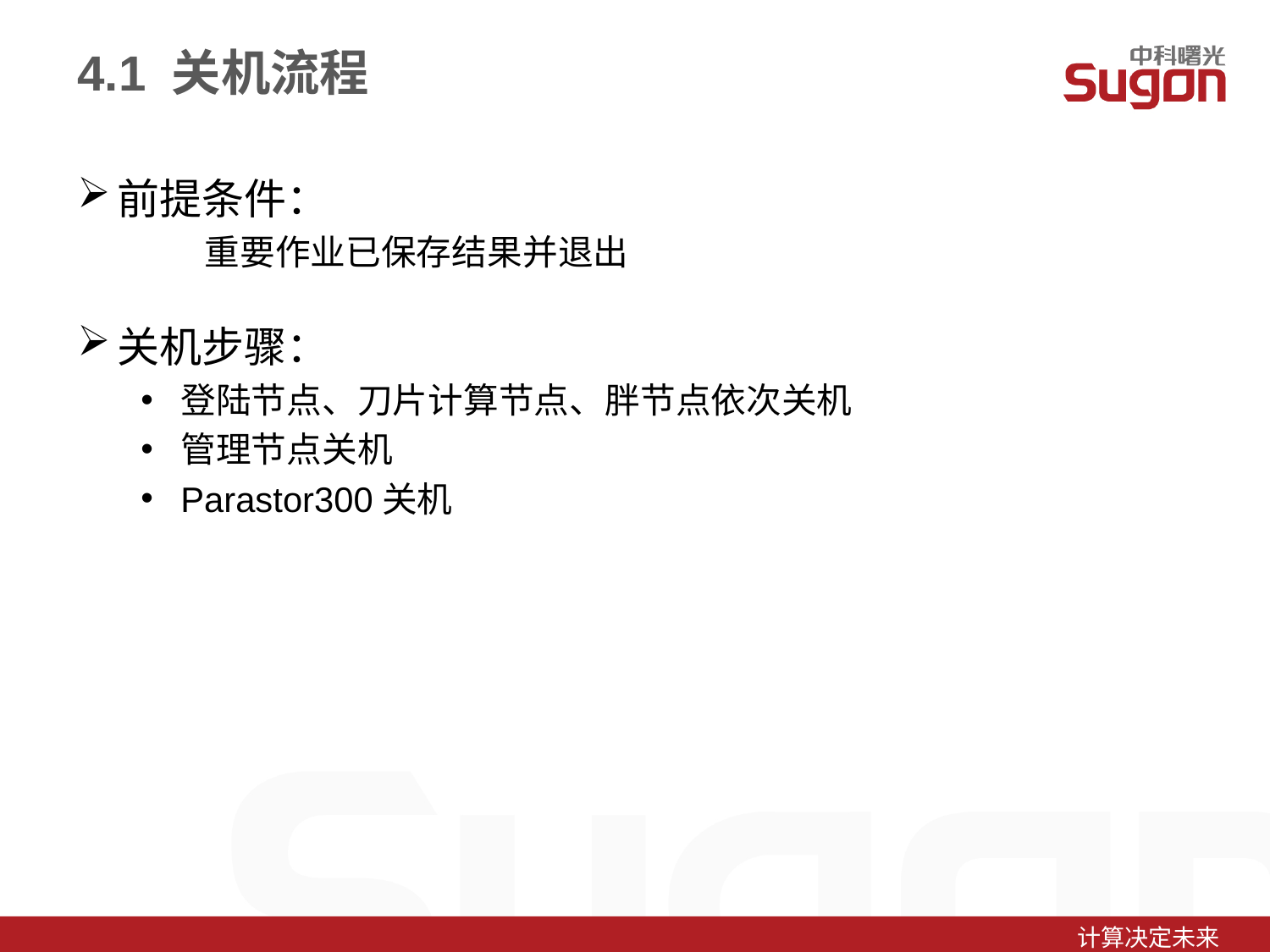

4.1 关机流程
前提条件：
	重要作业已保存结果并退出

关机步骤：
登陆节点、刀片计算节点、胖节点依次关机
管理节点关机
Parastor300关机